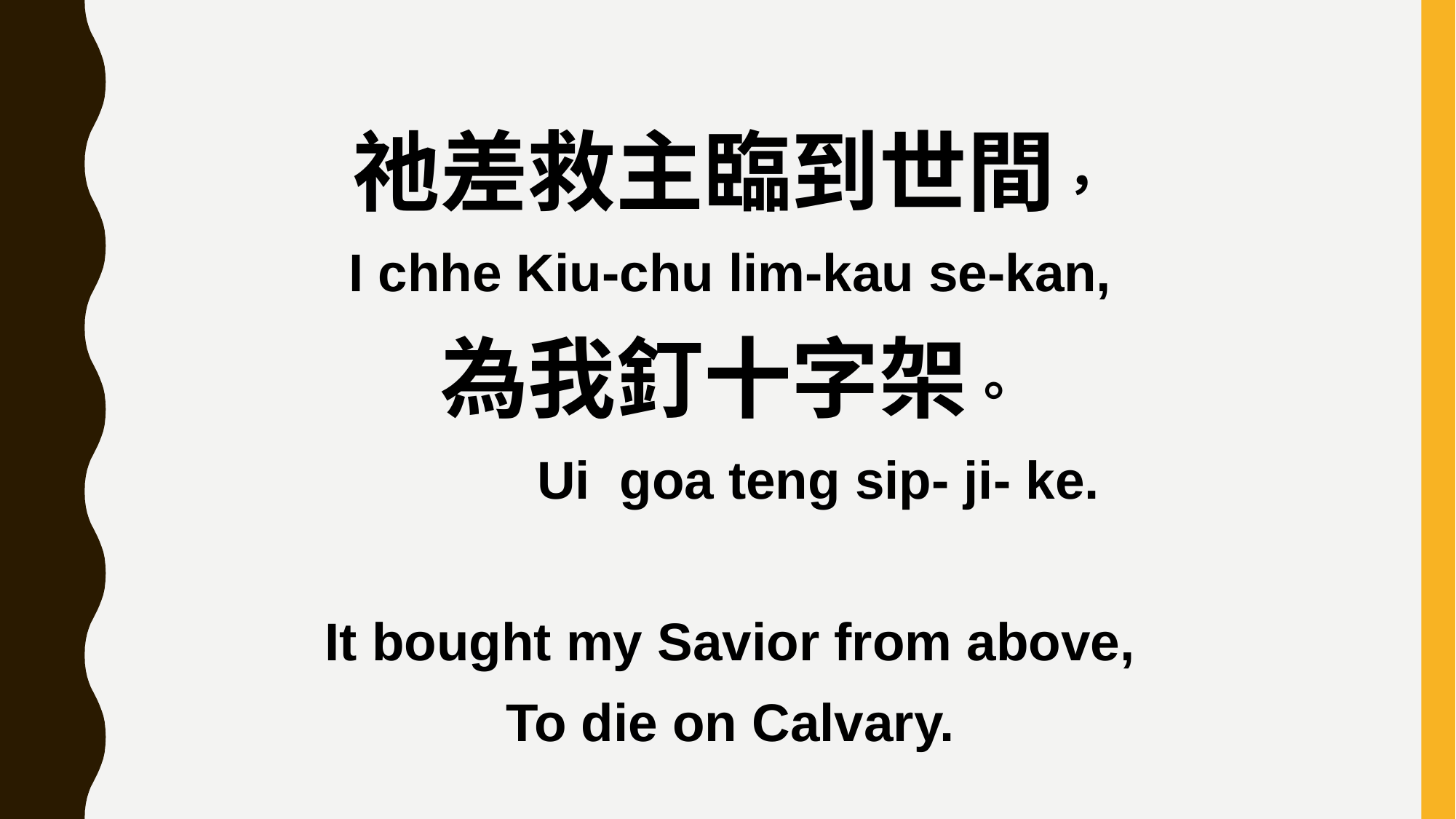

祂差救主臨到世間，
I chhe Kiu-chu lim-kau se-kan,
為我釘十字架。
                       Ui  goa teng sip- ji- ke.

It bought my Savior from above,
To die on Calvary.